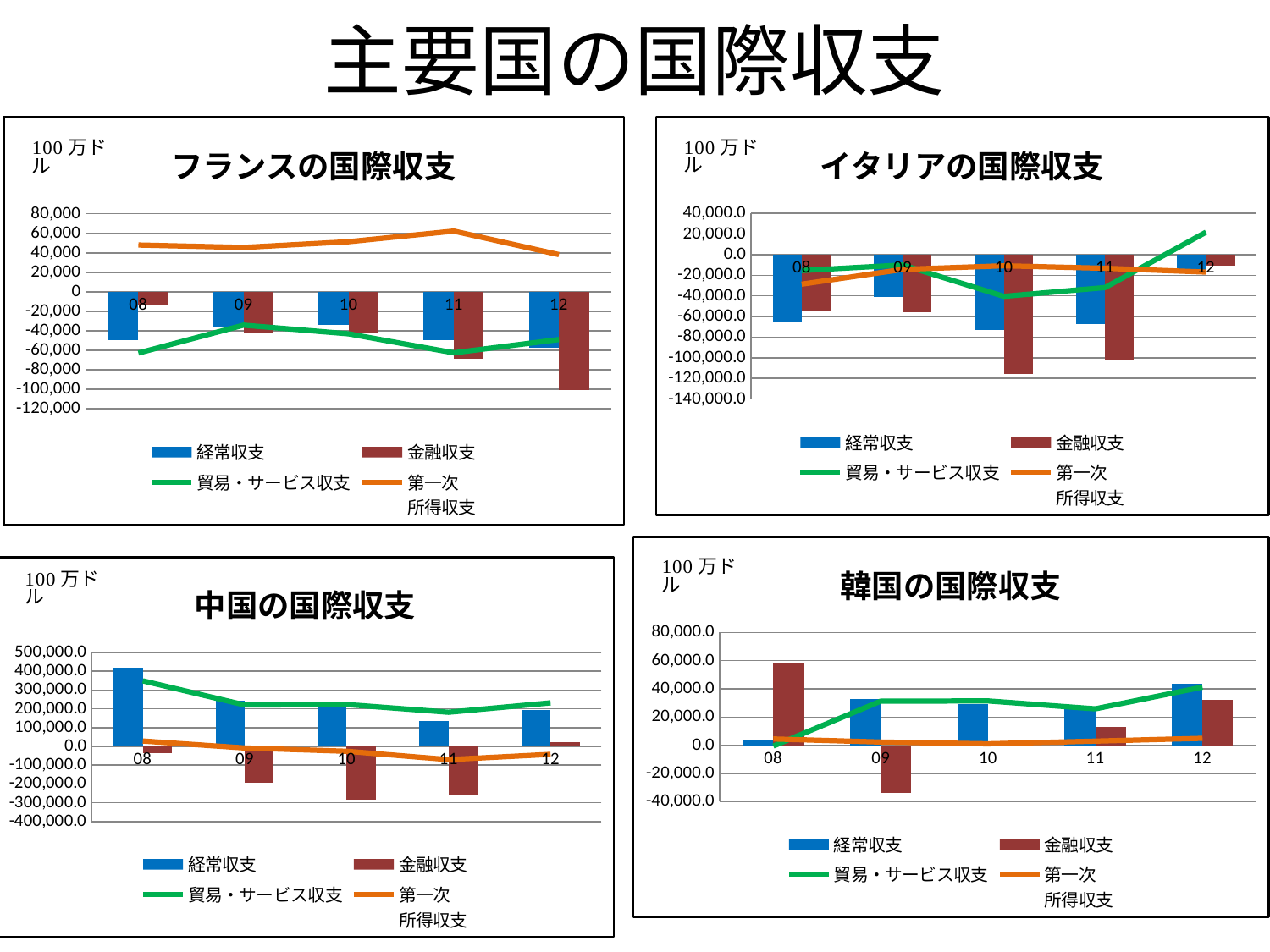

# 主要国の国際収支

### Chart: イタリアの国際収支

| Category | 経常収支 | 金融収支 | 貿易・サービス収支 | 第一次
所得収支 |
|---|---|---|---|---|
| 08 | -65379.6 | -53855.1 | -15405.0 | -28639.800000000003 |
| 09 | -40874.3 | -56063.1 | -10019.5 | -14252.899999999994 |
| 10 | -72874.8 | -115420.8 | -40423.4 | -10789.199999999997 |
| 11 | -67142.9 | -102876.1 | -31924.3 | -13193.100000000006 |
| 12 | -15210.8 | -10768.6 | 21830.4 | -16929.700000000004 |

### Chart: フランスの国際収支

| Category | 経常収支 | 金融収支 | 貿易・サービス収支 | 第一次
所得収支 |
|---|---|---|---|---|
| 08 | -49900.0 | -13800.0 | -62800.0 | 48000.0 |
| 09 | -35400.0 | -42100.0 | -34200.0 | 45500.0 |
| 10 | -33700.0 | -42800.0 | -43100.0 | 51400.0 |
| 11 | -49200.0 | -68800.0 | -62600.0 | 62300.0 |
| 12 | -57200.0 | -100500.0 | -49000.0 | 38200.0 |

### Chart: 韓国の国際収支

| Category | 経常収支 | 金融収支 | 貿易・サービス収支 | 第一次
所得収支 |
|---|---|---|---|---|
| 08 | 3196.7 | 57709.2 | -564.8 | 4435.4000000000015 |
| 09 | 32790.5 | -33768.3 | 31225.5 | 2276.7000000000007 |
| 10 | 29393.5 | 290.0 | 31456.5 | 1015.8999999999996 |
| 11 | 26068.2 | 12800.6 | 25810.5 | 2890.8999999999996 |
| 12 | 43335.1 | 32423.8 | 41213.9 | 4885.5 |

### Chart: 中国の国際収支

| Category | 経常収支 | 金融収支 | 貿易・サービス収支 | 第一次
所得収支 |
|---|---|---|---|---|
| 08 | 420568.5 | -37074.8 | 348832.5 | 28580.0 |
| 09 | 243256.6 | -194493.7 | 220130.4 | -8532.600000000006 |
| 10 | 237810.4 | -282234.2 | 223023.9 | -25899.29999999999 |
| 11 | 136096.8 | -260024.1 | 181903.7 | -70317.6 |
| 12 | 193139.2 | 21083.7 | 231844.9 | -42139.399999999994 |